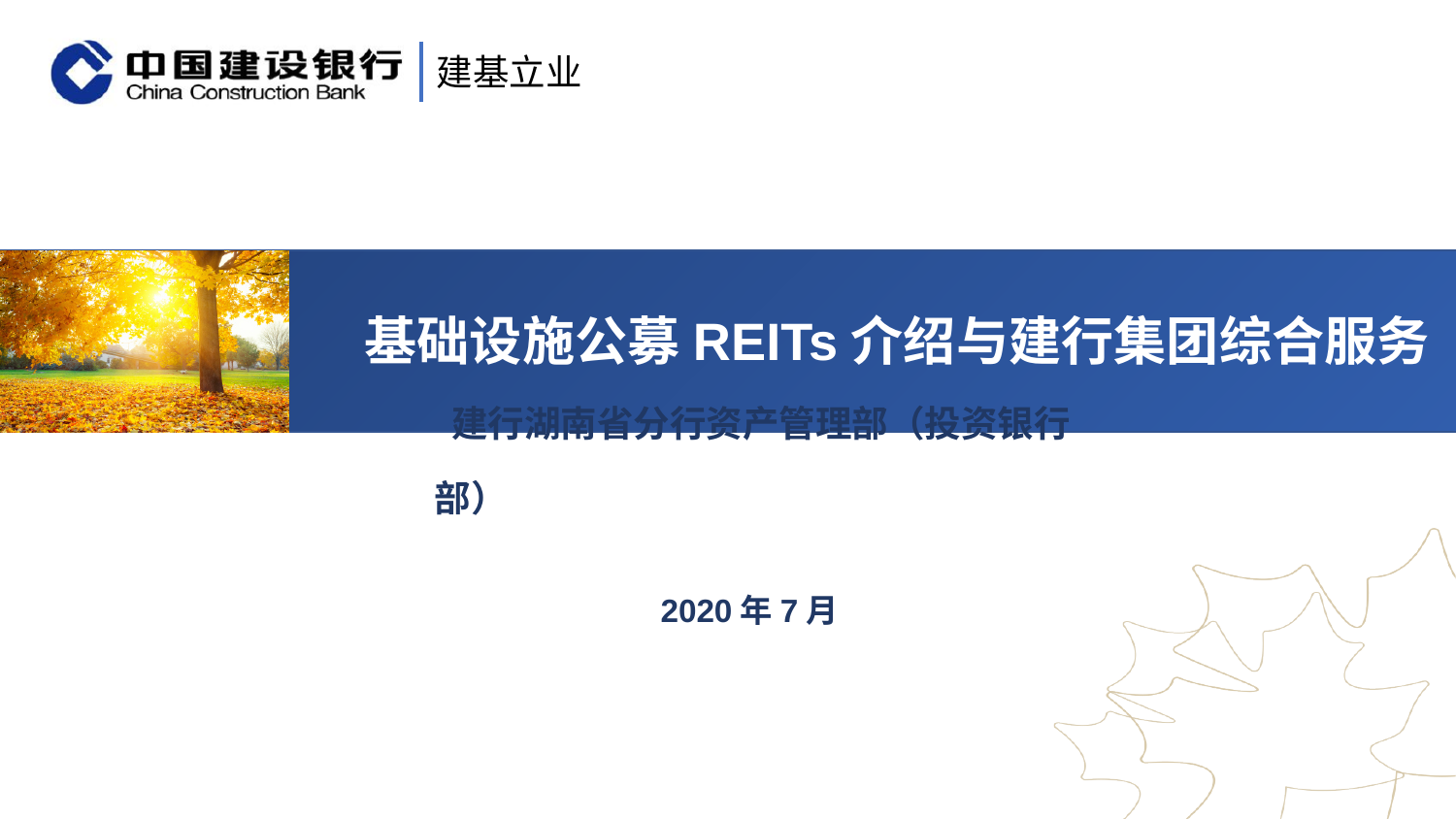

# 基础设施公募REITs介绍与建行集团综合服务
 建行湖南省分行资产管理部（投资银行部）
2020年7月